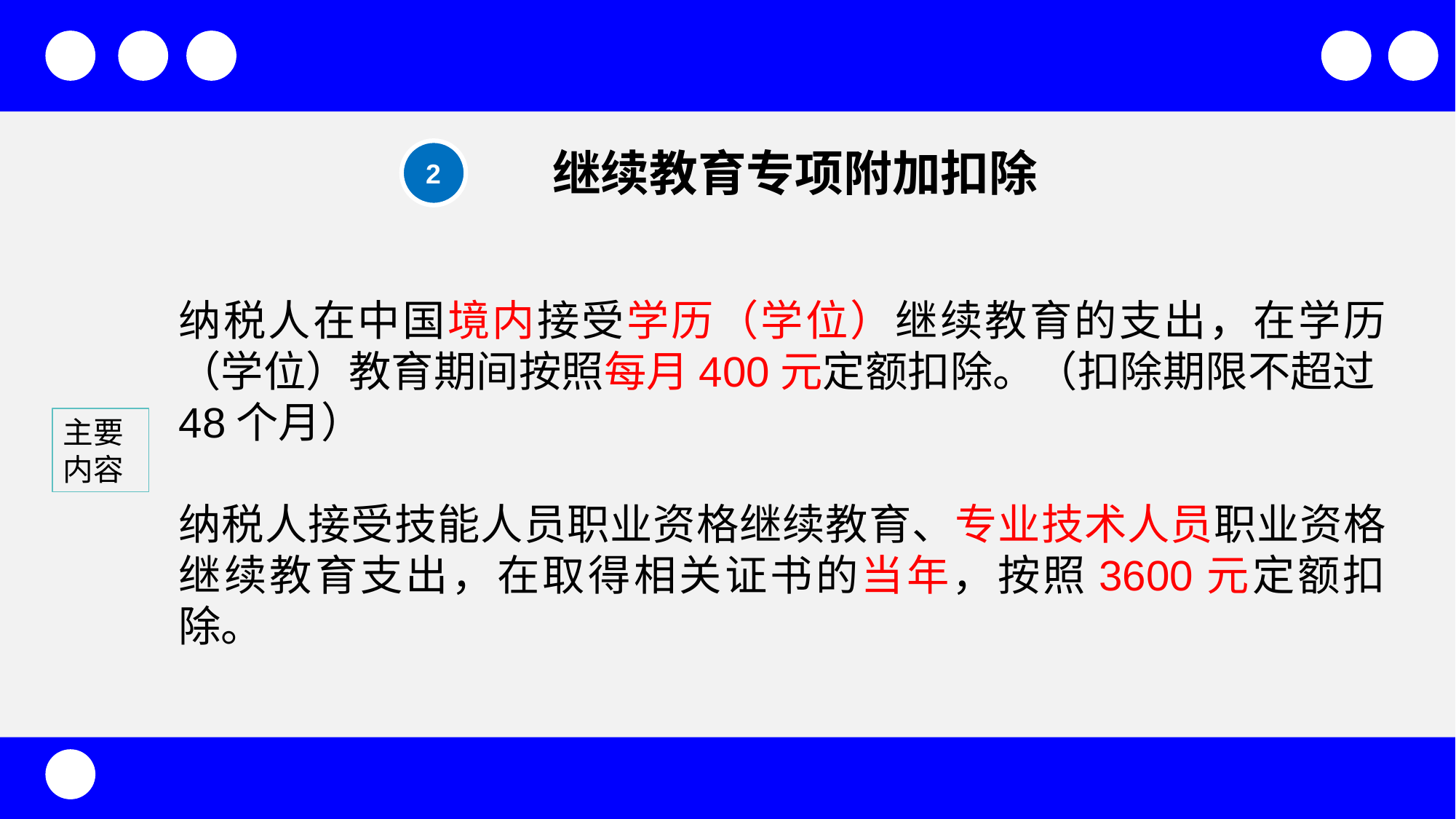

继续教育专项附加扣除

2
纳税人在中国境内接受学历（学位）继续教育的支出，在学历（学位）教育期间按照每月400元定额扣除。（扣除期限不超过48个月）

纳税人接受技能人员职业资格继续教育、专业技术人员职业资格继续教育支出，在取得相关证书的当年，按照3600元定额扣除。
主要内容